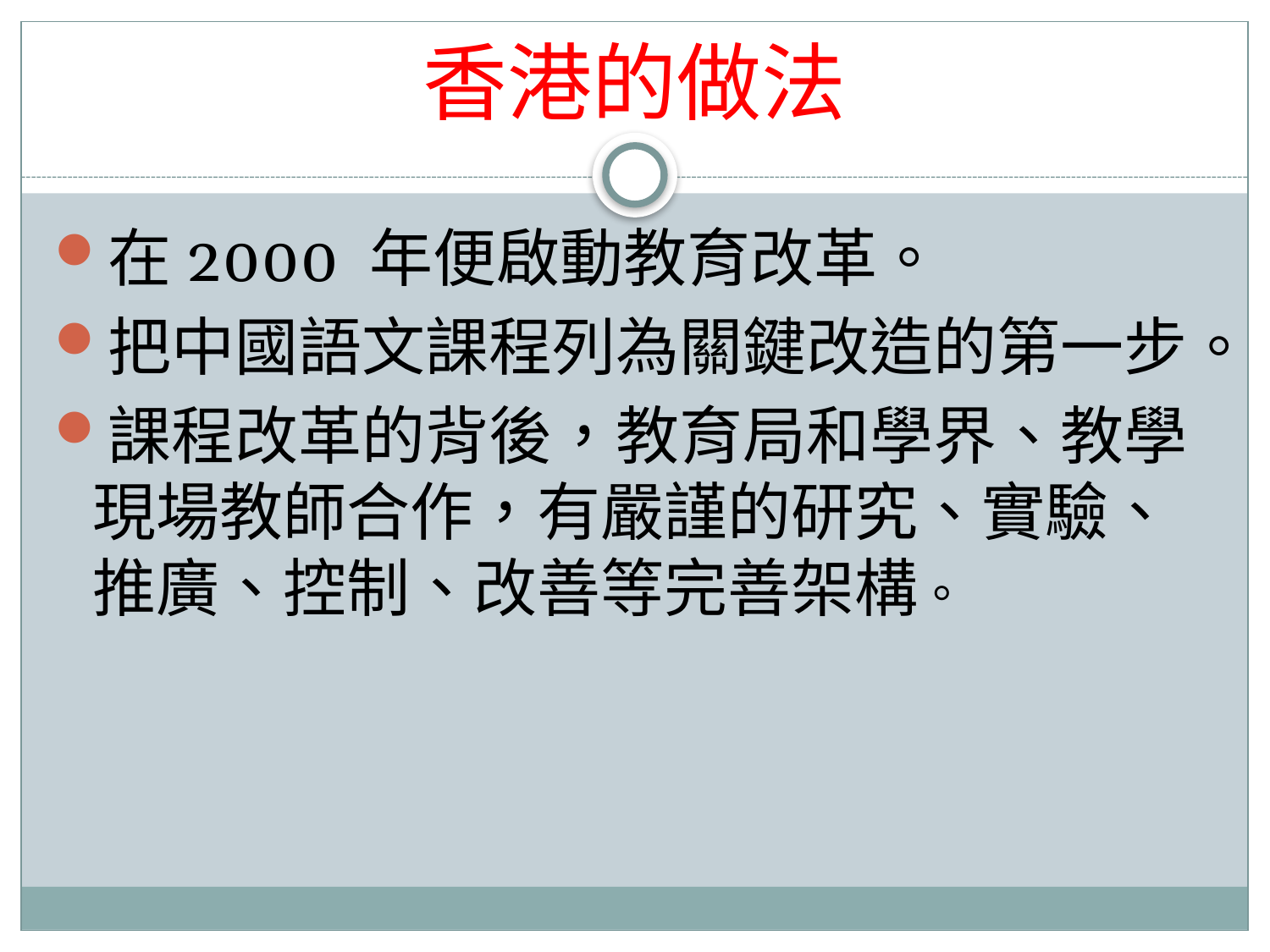

# 香港的做法
在2000 年便啟動教育改革。
把中國語文課程列為關鍵改造的第一步。
課程改革的背後，教育局和學界、教學現場教師合作，有嚴謹的研究、實驗、推廣、控制、改善等完善架構。